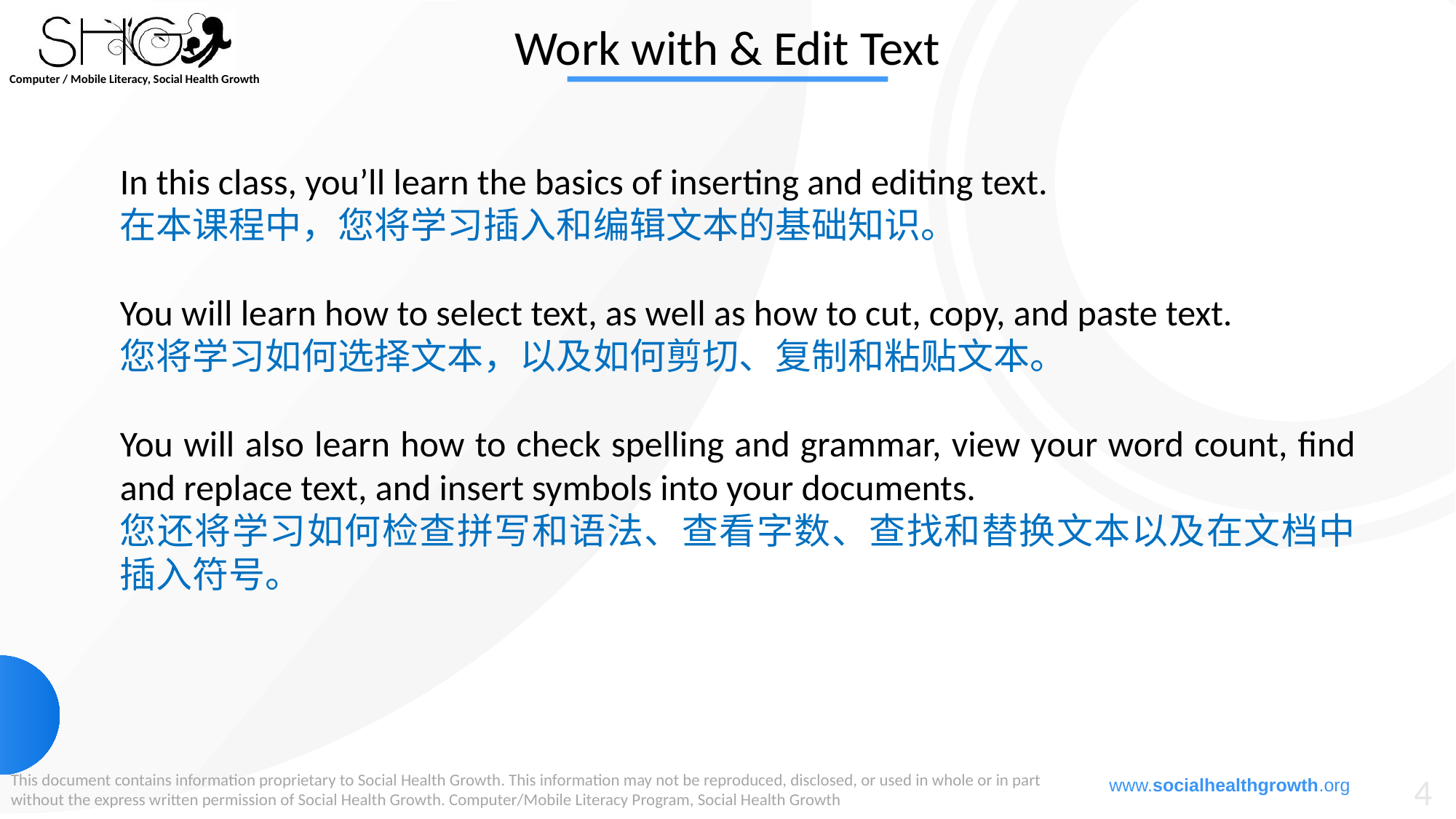

Work with & Edit Text
In this class, you’ll learn the basics of inserting and editing text.
在本课程中，您将学习插入和编辑文本的基础知识。

You will learn how to select text, as well as how to cut, copy, and paste text.
您将学习如何选择文本，以及如何剪切、复制和粘贴文本。

You will also learn how to check spelling and grammar, view your word count, find and replace text, and insert symbols into your documents.
您还将学习如何检查拼写和语法、查看字数、查找和替换文本以及在文档中插入符号。